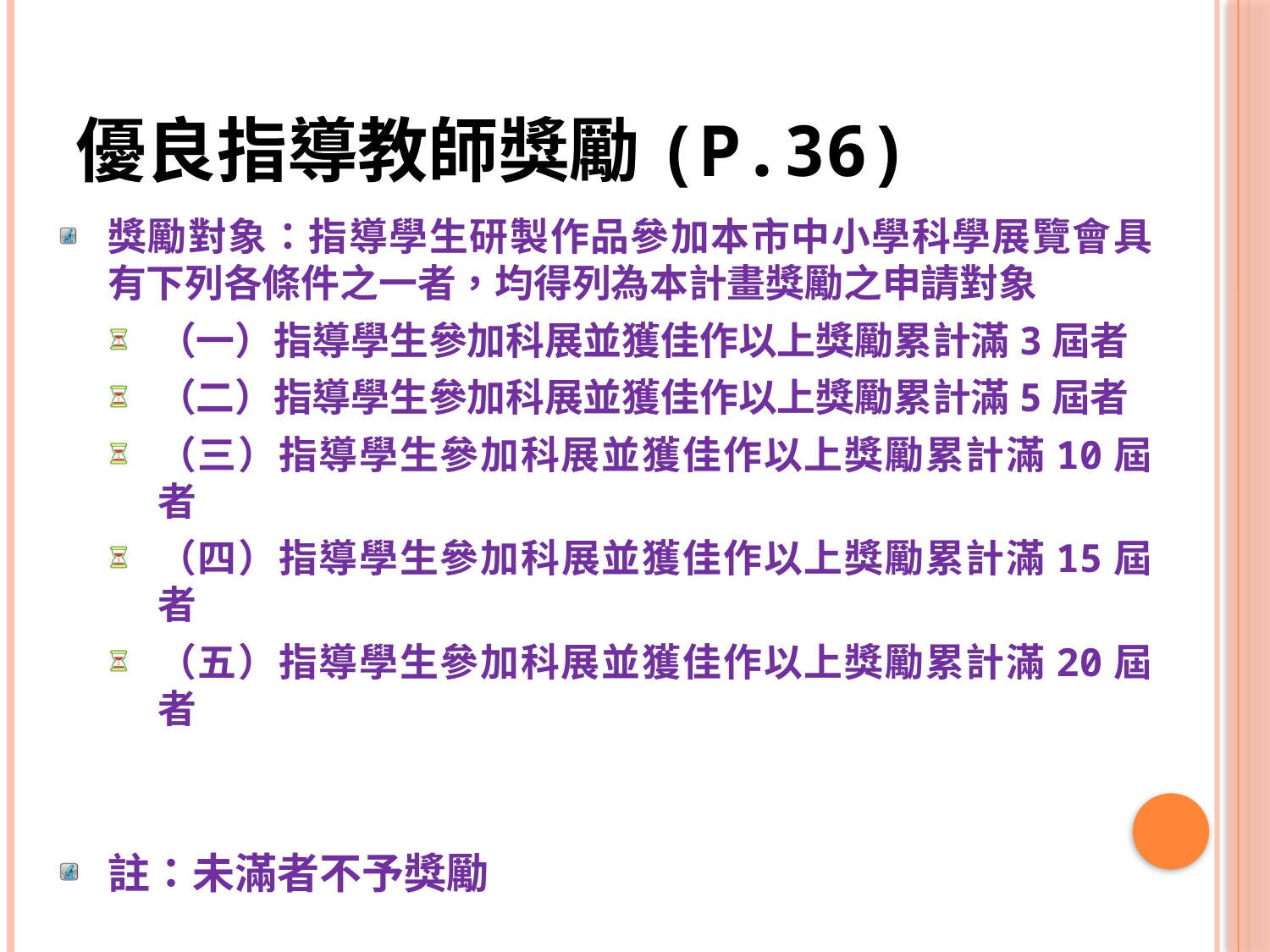

# 優良指導教師獎勵(P.36)
獎勵對象：指導學生研製作品參加本市中小學科學展覽會具有下列各條件之一者，均得列為本計畫獎勵之申請對象
（一）指導學生參加科展並獲佳作以上獎勵累計滿3屆者
（二）指導學生參加科展並獲佳作以上獎勵累計滿5屆者
（三）指導學生參加科展並獲佳作以上獎勵累計滿10屆者
（四）指導學生參加科展並獲佳作以上獎勵累計滿15屆者
（五）指導學生參加科展並獲佳作以上獎勵累計滿20屆者

註：未滿者不予獎勵